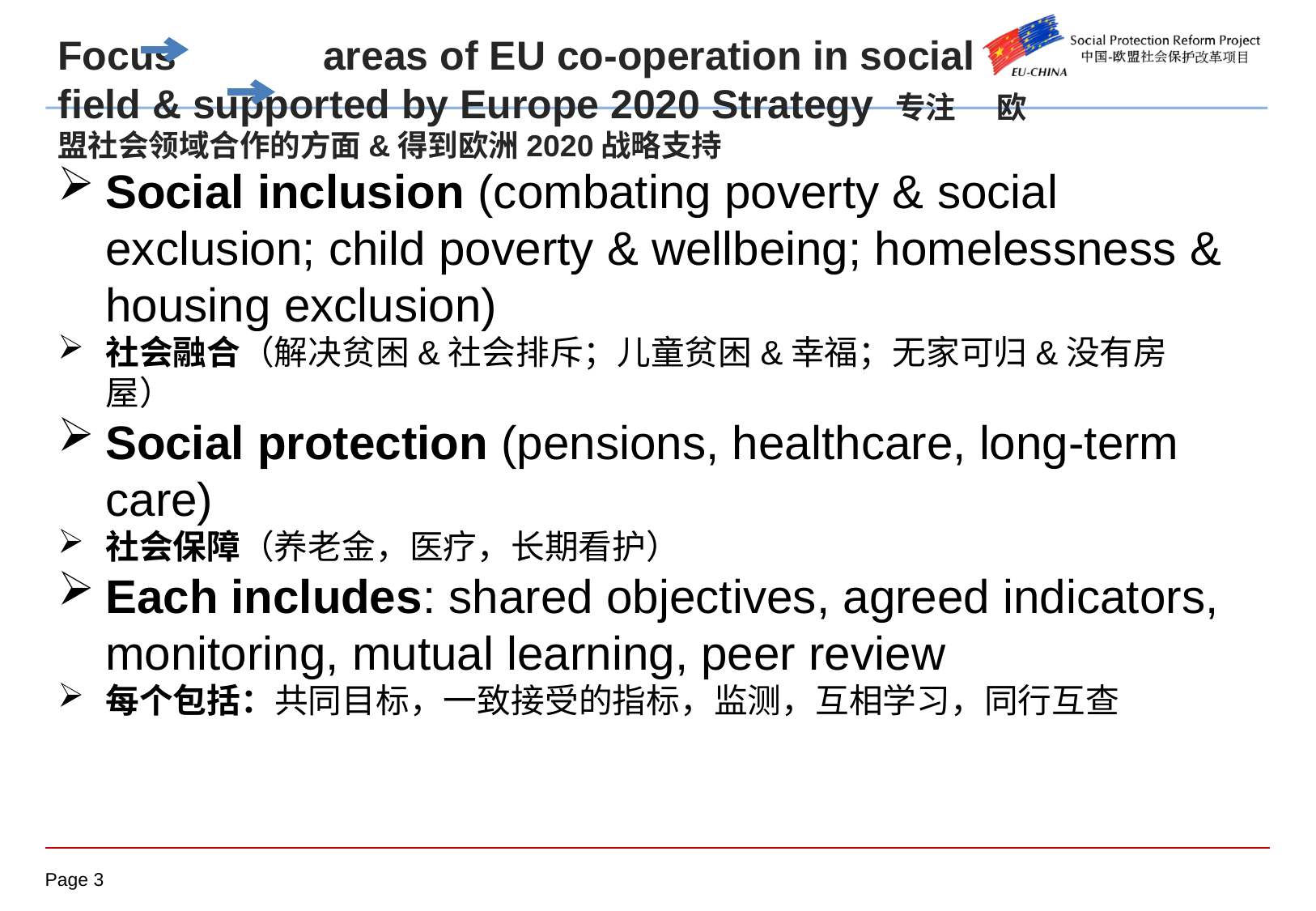

Focus 	  areas of EU co-operation in social field & supported by Europe 2020 Strategy 专注      欧盟社会领域合作的方面&得到欧洲2020战略支持
Social inclusion (combating poverty & social exclusion; child poverty & wellbeing; homelessness & housing exclusion)
社会融合（解决贫困&社会排斥；儿童贫困&幸福；无家可归&没有房屋）
Social protection (pensions, healthcare, long-term care)
社会保障（养老金，医疗，长期看护）
Each includes: shared objectives, agreed indicators, monitoring, mutual learning, peer review
每个包括：共同目标，一致接受的指标，监测，互相学习，同行互查